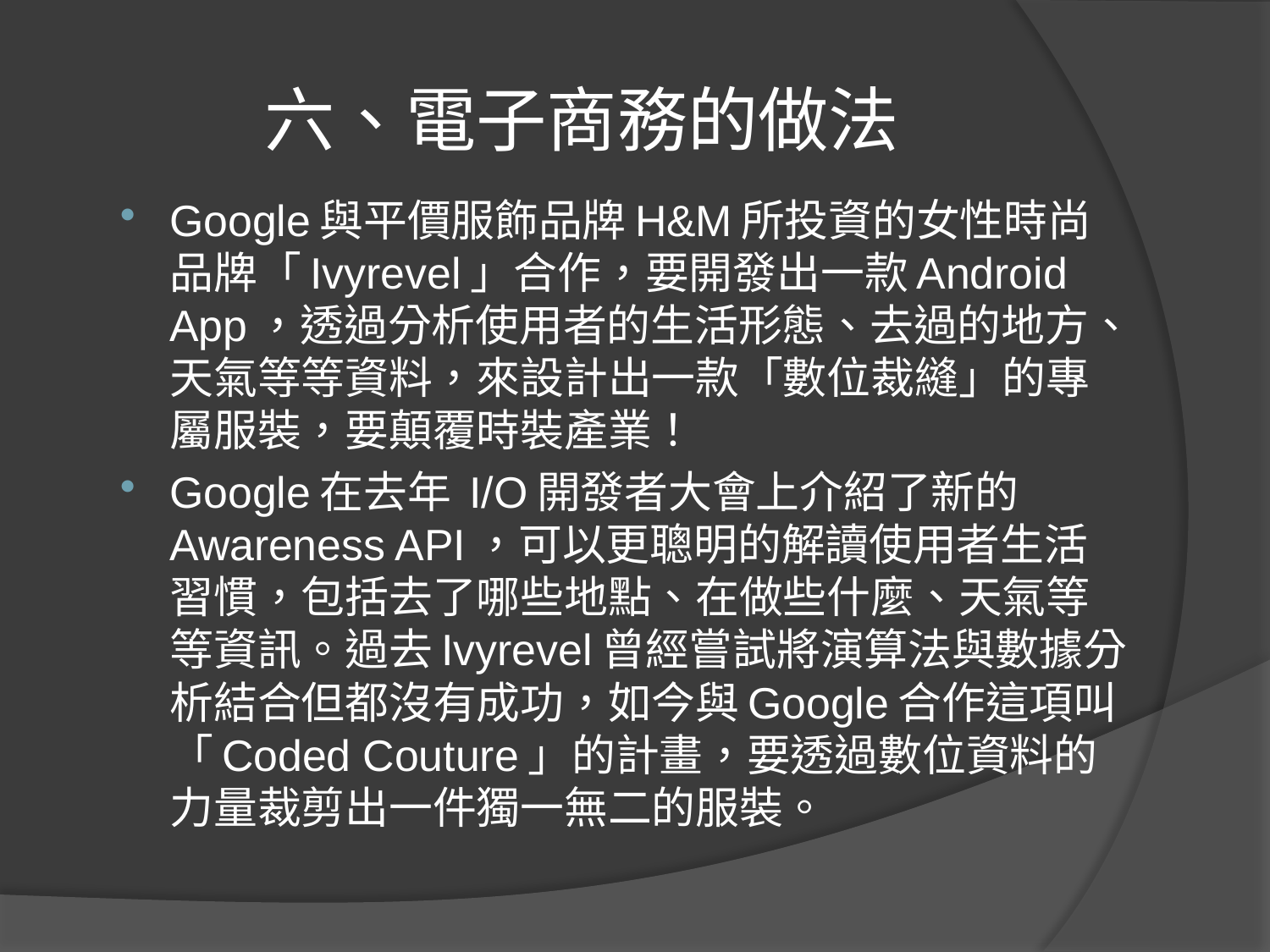

# 六、電子商務的做法
Google與平價服飾品牌H&M所投資的女性時尚品牌「Ivyrevel」合作，要開發出一款Android App，透過分析使用者的生活形態、去過的地方、天氣等等資料，來設計出一款「數位裁縫」的專屬服裝，要顛覆時裝產業！
Google在去年 I/O開發者大會上介紹了新的Awareness API，可以更聰明的解讀使用者生活習慣，包括去了哪些地點、在做些什麼、天氣等等資訊。過去Ivyrevel曾經嘗試將演算法與數據分析結合但都沒有成功，如今與Google合作這項叫「Coded Couture」的計畫，要透過數位資料的力量裁剪出一件獨一無二的服裝。